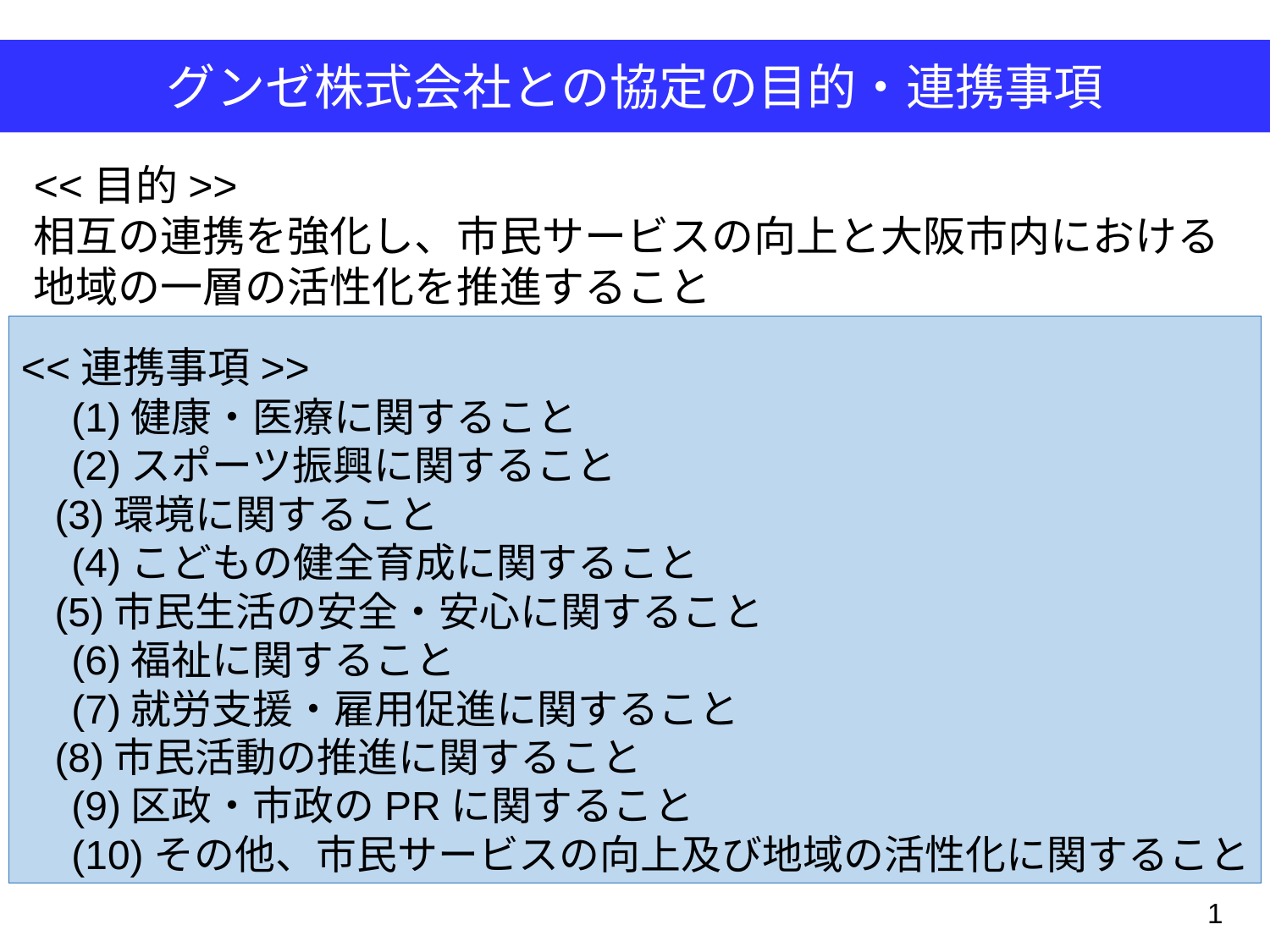

# グンゼ株式会社との協定の目的・連携事項
<<目的>>
相互の連携を強化し、市民サービスの向上と大阪市内における
地域の一層の活性化を推進すること
<<連携事項>>
　(1)健康・医療に関すること
　(2)スポーツ振興に関すること
   (3)環境に関すること
　(4)こどもの健全育成に関すること
   (5)市民生活の安全・安心に関すること
　(6)福祉に関すること
　(7)就労支援・雇用促進に関すること
   (8)市民活動の推進に関すること
　(9)区政・市政のPRに関すること
　(10)その他、市民サービスの向上及び地域の活性化に関すること

1